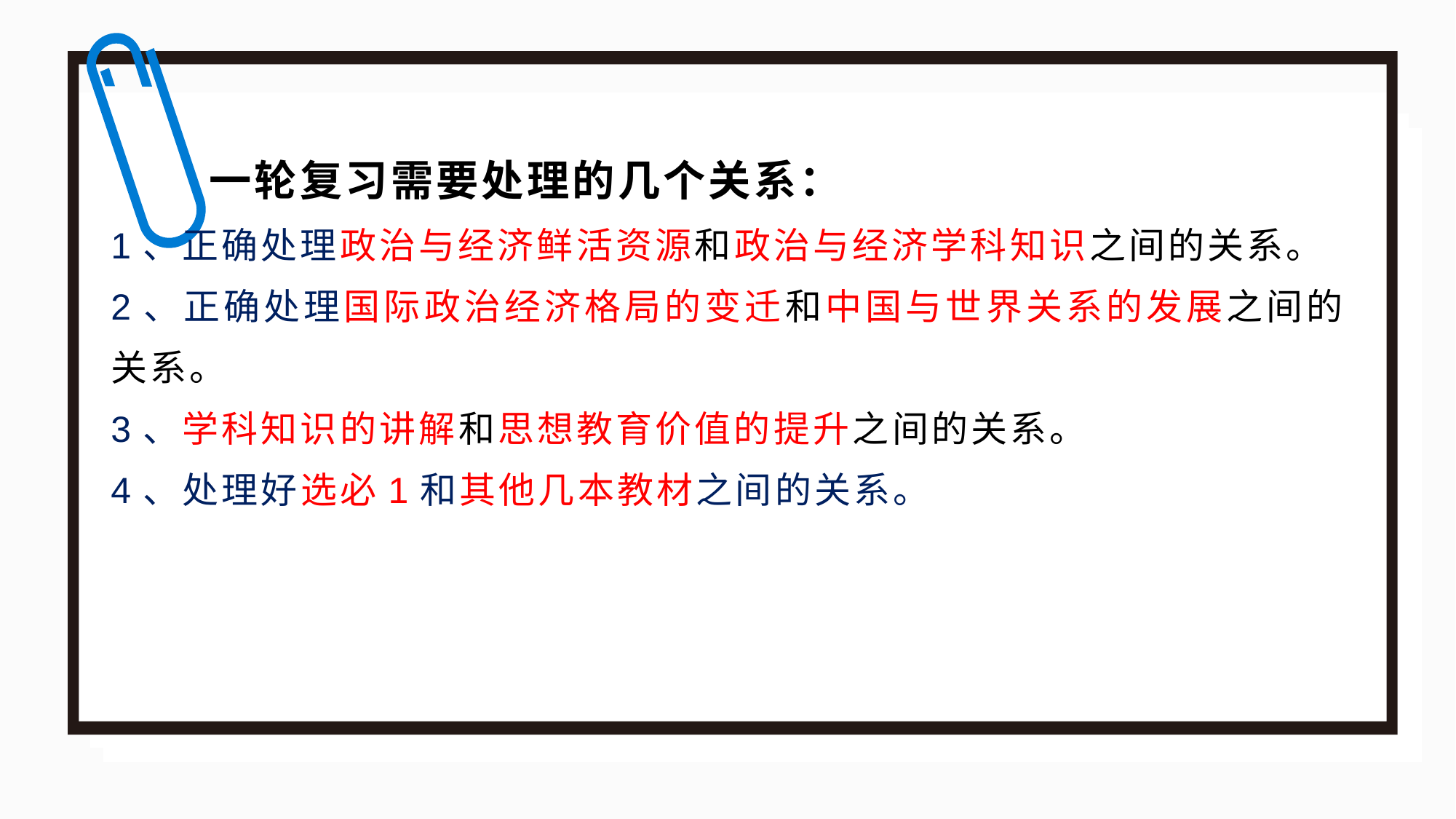

一轮复习需要处理的几个关系：
1、正确处理政治与经济鲜活资源和政治与经济学科知识之间的关系。
2、正确处理国际政治经济格局的变迁和中国与世界关系的发展之间的关系。
3、学科知识的讲解和思想教育价值的提升之间的关系。
4、处理好选必1和其他几本教材之间的关系。